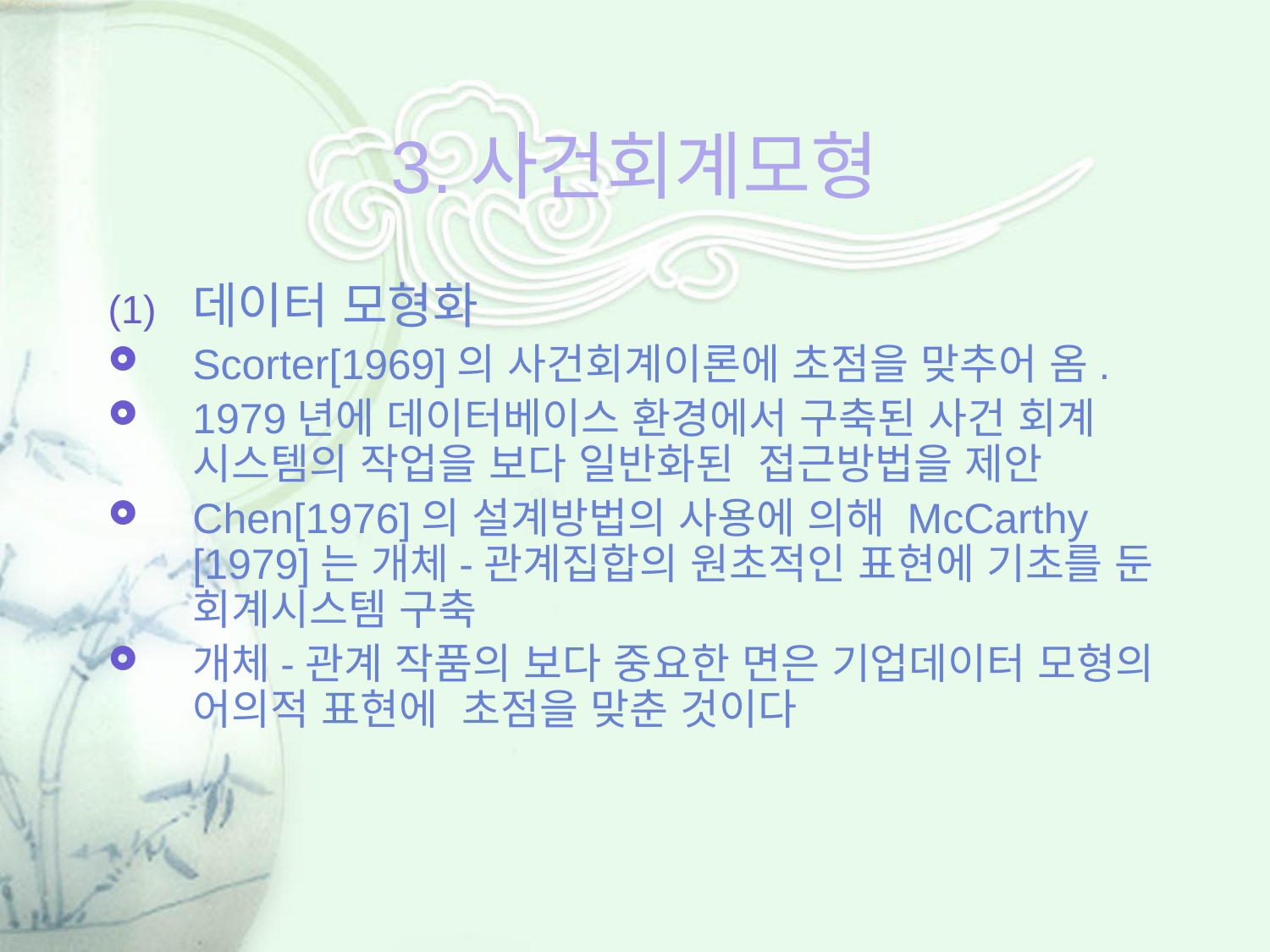

# 3.사건회계모형
데이터 모형화
Scorter[1969]의 사건회계이론에 초점을 맞추어 옴.
1979년에 데이터베이스 환경에서 구축된 사건 회계 시스템의 작업을 보다 일반화된  접근방법을 제안
Chen[1976]의 설계방법의 사용에 의해 McCarthy [1979]는 개체-관계집합의 원초적인 표현에 기초를 둔 회계시스템 구축
개체-관계 작품의 보다 중요한 면은 기업데이터 모형의 어의적 표현에  초점을 맞춘 것이다